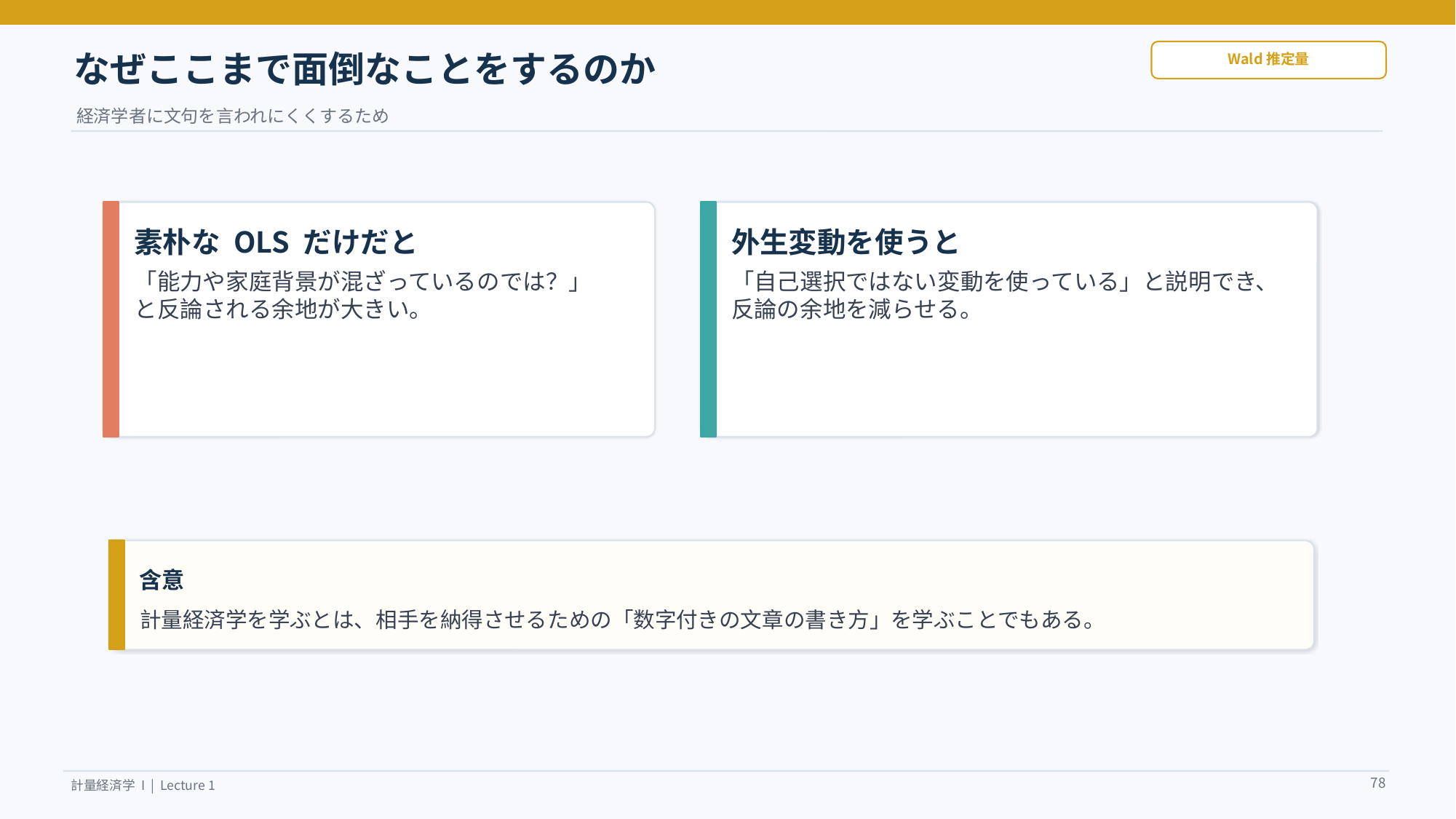

なぜここまで面倒なことをするのか

Wald推定量
経済学者に文句を言われにくくするため

素朴な OLS だけだと
外生変動を使うと
「能力や家庭背景が混ざっているのでは？」
と反論される余地が大きい。
「自己選択ではない変動を使っている」と説明でき、
反論の余地を減らせる。

含意
計量経済学を学ぶとは、相手を納得させるための「数字付きの文章の書き方」を学ぶことでもある。

78
計量経済学 I  |  Lecture 1